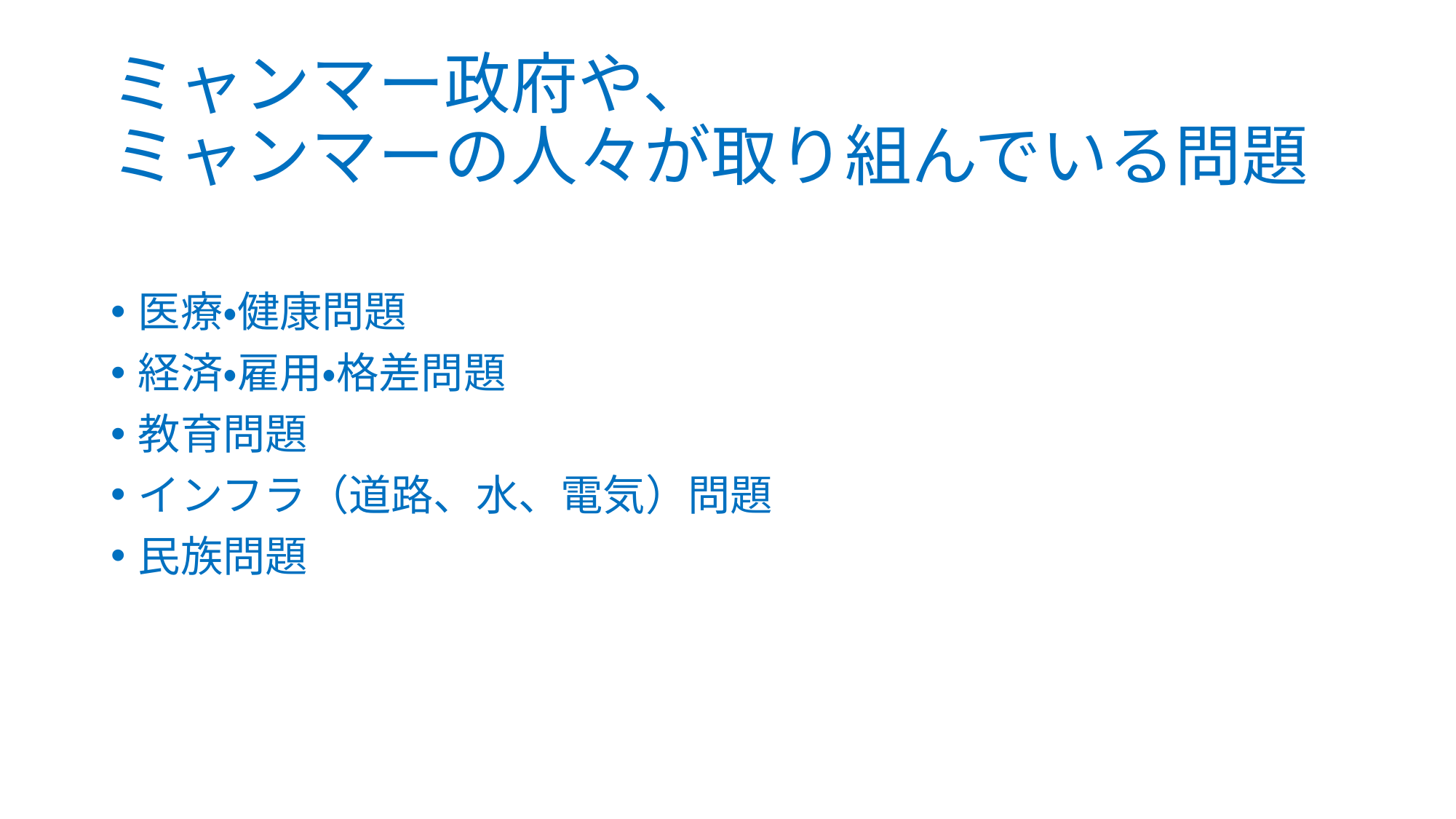

# ミャンマー政府や、 ミャンマーの人々が取り組んでいる問題
医療・健康問題
経済・雇用・格差問題
教育問題
インフラ（道路、水、電気）問題
民族問題